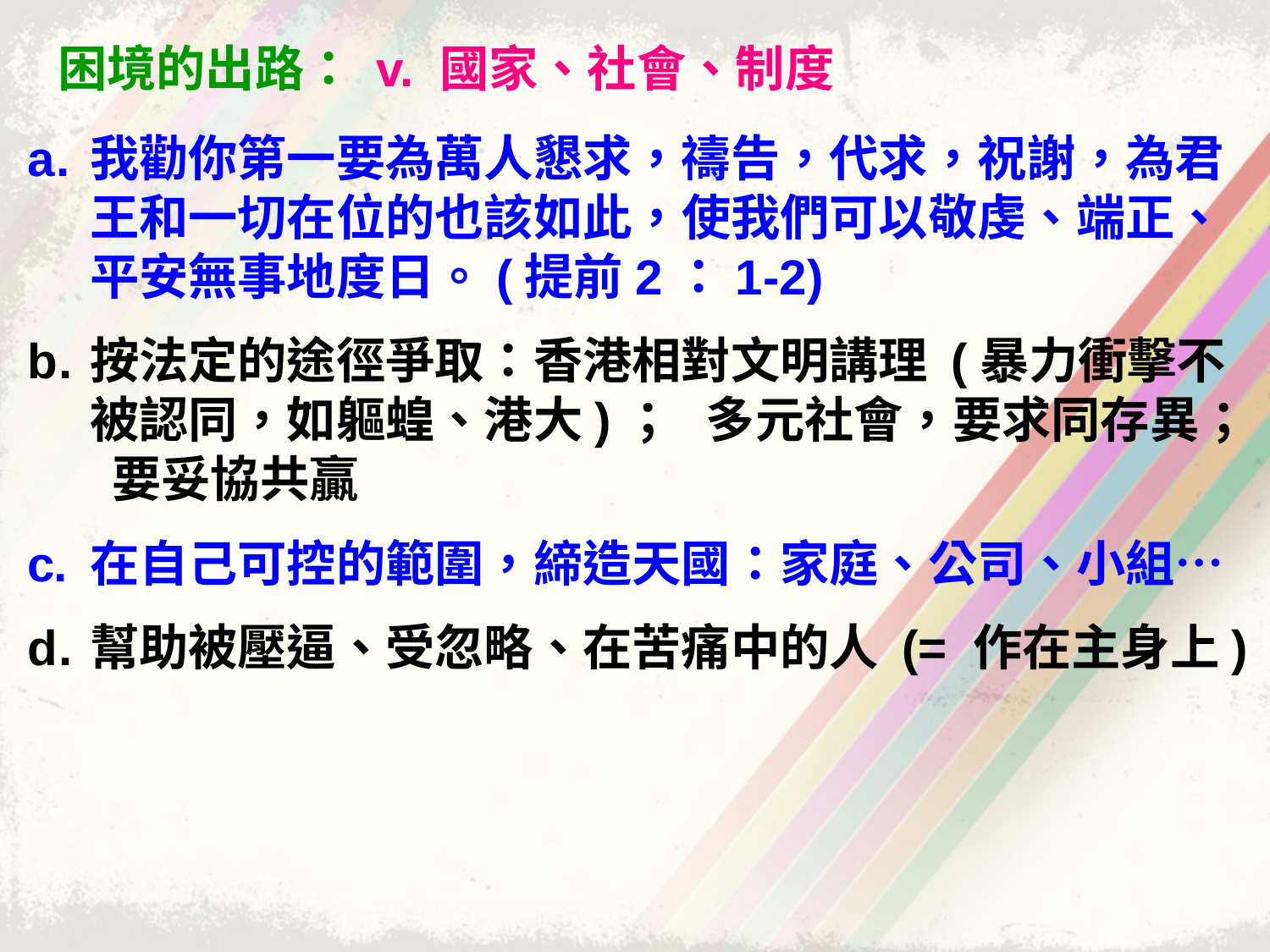

困境的出路： v. 國家、社會、制度
我勸你第一要為萬人懇求，禱告，代求，祝謝，為君王和一切在位的也該如此，使我們可以敬虔、端正、平安無事地度日。(提前2：1-2)
按法定的途徑爭取：香港相對文明講理 (暴力衝擊不被認同，如軀蝗、港大)；   多元社會，要求同存異；   要妥協共贏
在自己可控的範圍，締造天國：家庭、公司、小組…
幫助被壓逼、受忽略、在苦痛中的人 (= 作在主身上)